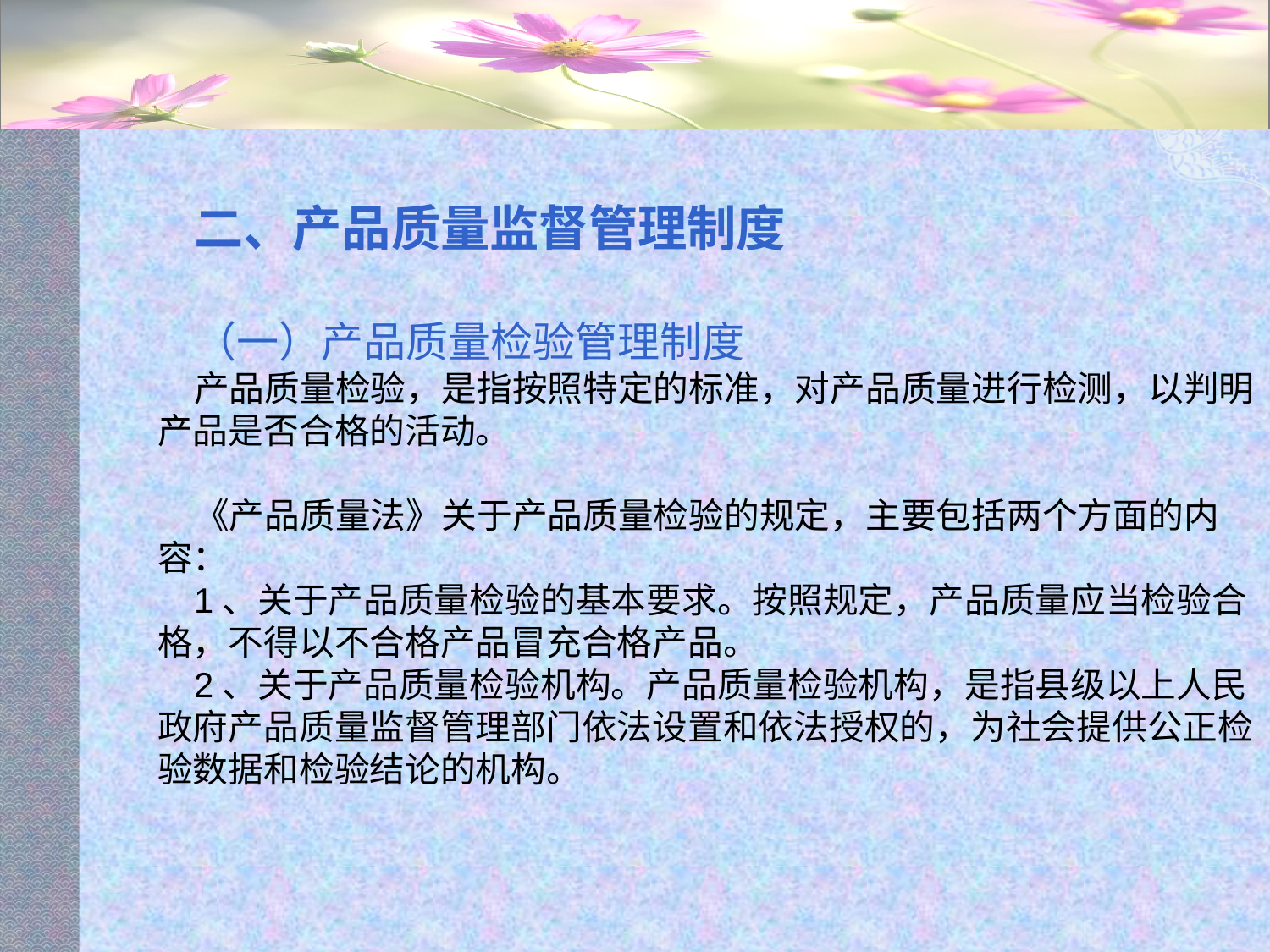

#
二、产品质量监督管理制度

（一）产品质量检验管理制度
产品质量检验，是指按照特定的标准，对产品质量进行检测，以判明产品是否合格的活动。

《产品质量法》关于产品质量检验的规定，主要包括两个方面的内容：
1、关于产品质量检验的基本要求。按照规定，产品质量应当检验合格，不得以不合格产品冒充合格产品。
2、关于产品质量检验机构。产品质量检验机构，是指县级以上人民政府产品质量监督管理部门依法设置和依法授权的，为社会提供公正检验数据和检验结论的机构。